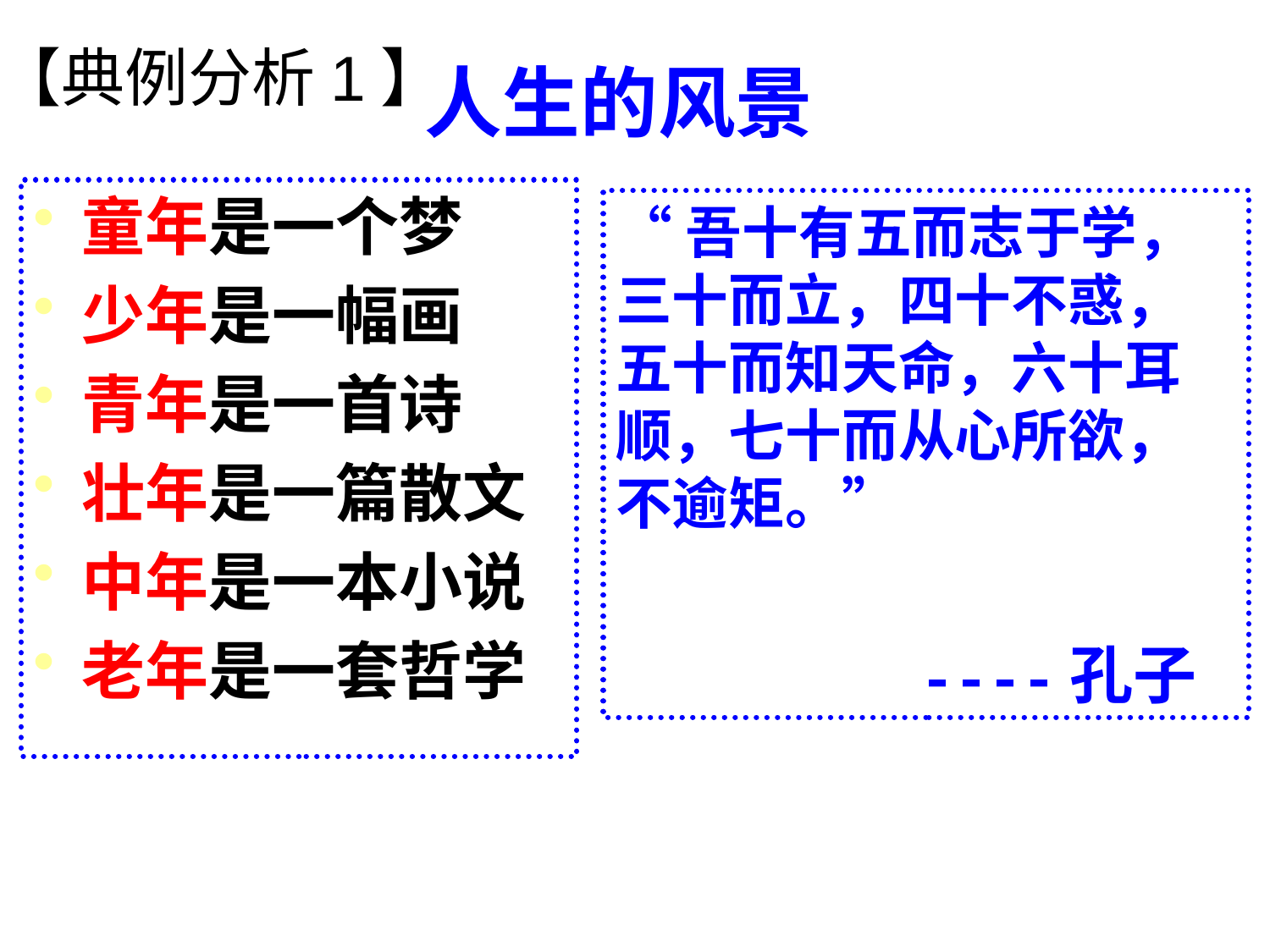

# 人生的风景
【典例分析1】
童年是一个梦
少年是一幅画
青年是一首诗
壮年是一篇散文
中年是一本小说
老年是一套哲学
“吾十有五而志于学，三十而立，四十不惑，五十而知天命，六十耳顺，七十而从心所欲，不逾矩。”
         ----孔子